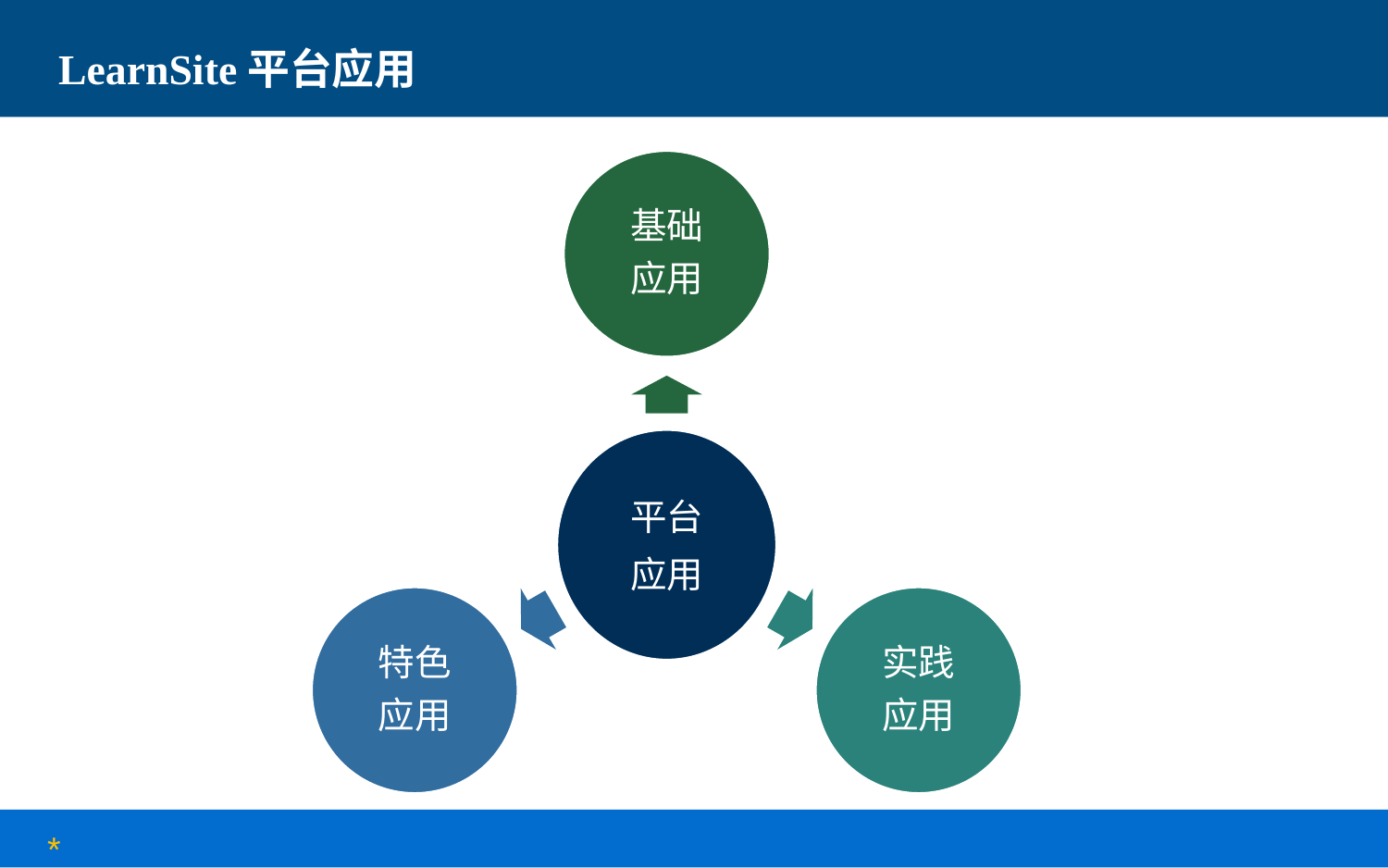

LearnSite平台应用

基础
应用

平台
应用

特色
应用
实践
应用

 *